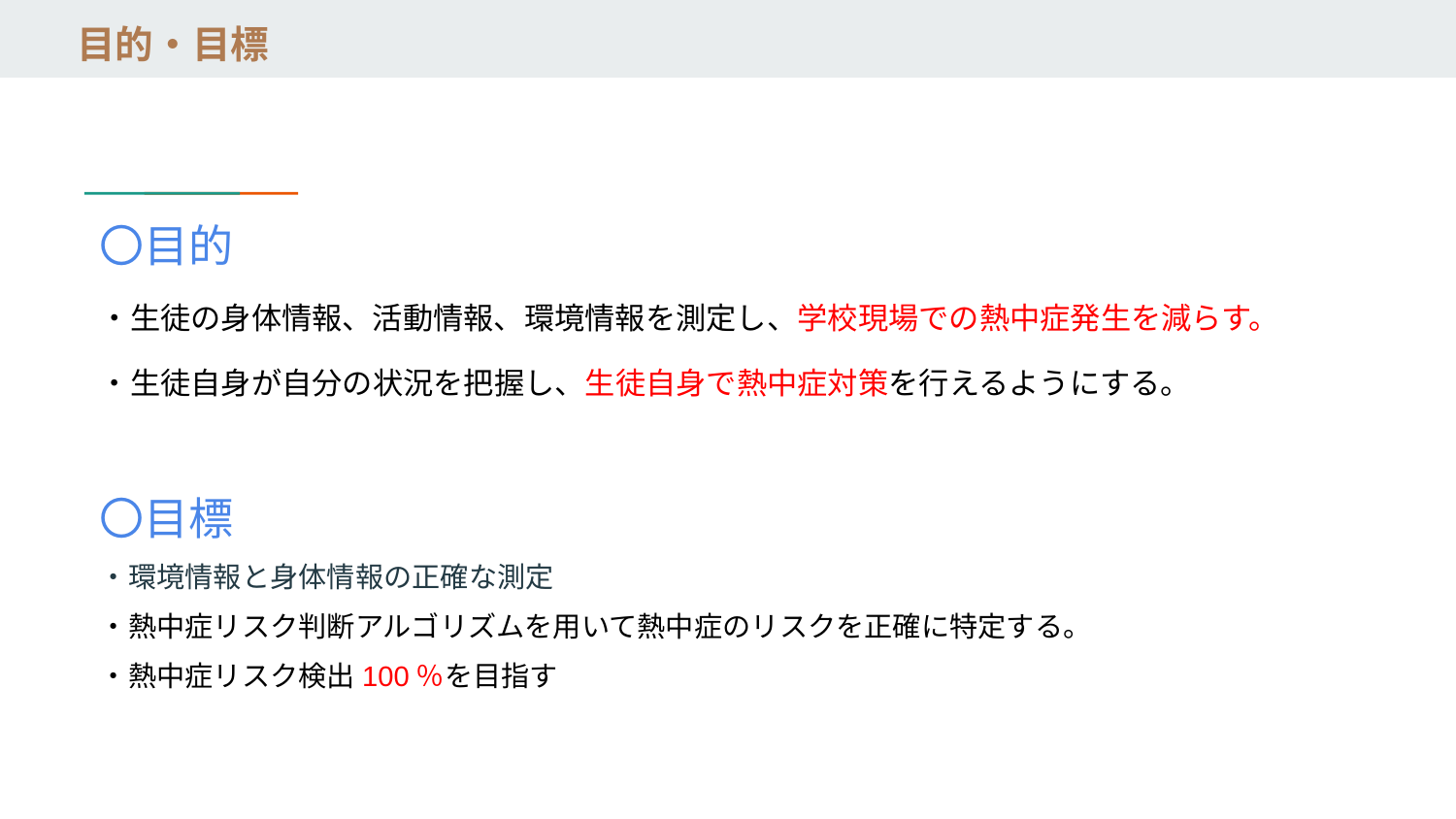

# 目的・目標

〇目的
・生徒の身体情報、活動情報、環境情報を測定し、学校現場での熱中症発生を減らす。
・生徒自身が自分の状況を把握し、生徒自身で熱中症対策を行えるようにする。

〇目標
・環境情報と身体情報の正確な測定
・熱中症リスク判断アルゴリズムを用いて熱中症のリスクを正確に特定する。
・熱中症リスク検出100％を目指す